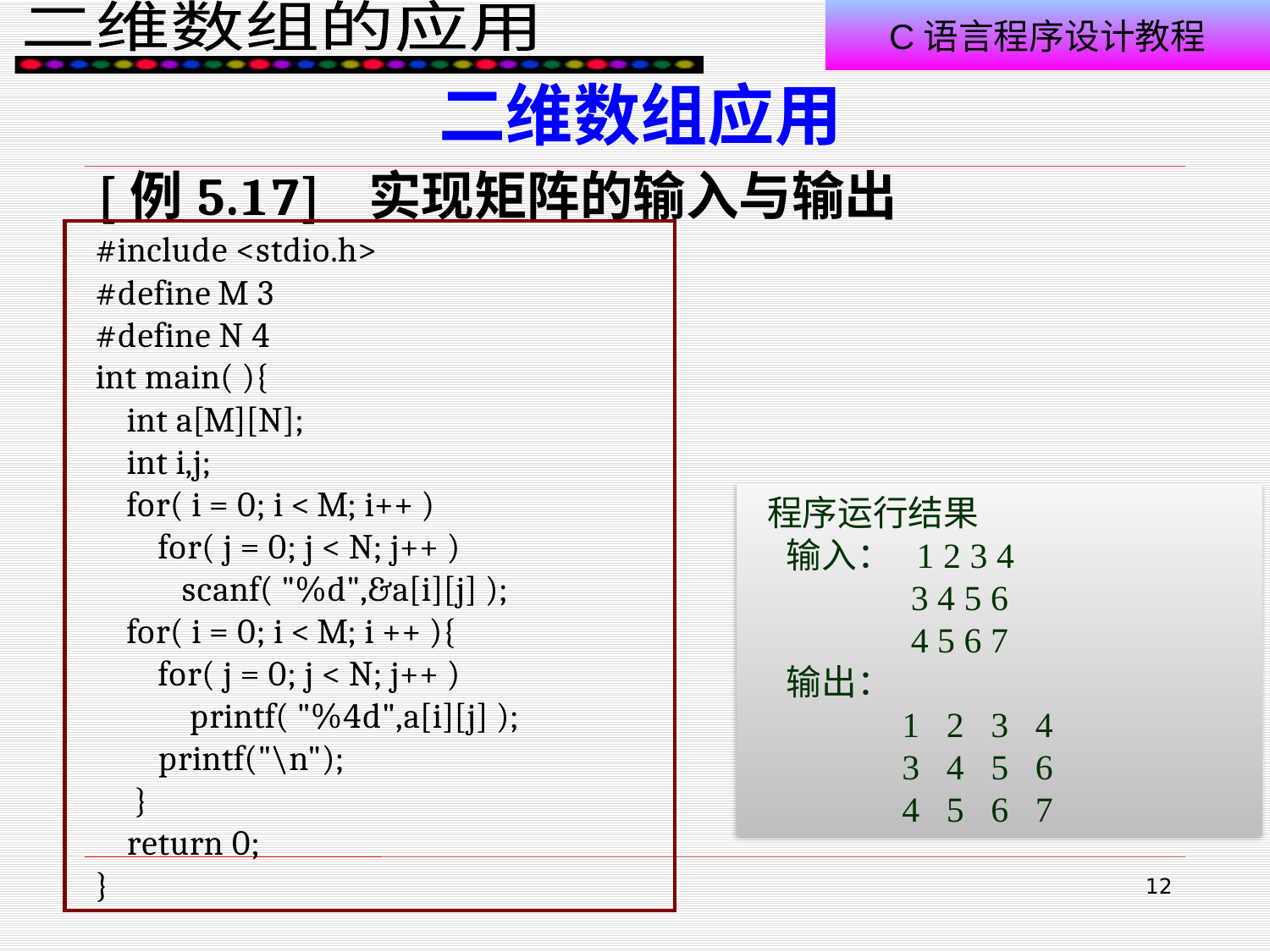

# 二维数组应用
[例5.17]   实现矩阵的输入与输出
#include <stdio.h>
#define M 3
#define N 4
int main( ){
    int a[M][N];
    int i,j;
    for( i = 0; i < M; i++ )
        for( j = 0; j < N; j++ )
           scanf( "%d",&a[i][j] );
    for( i = 0; i < M; i ++ ){
        for( j = 0; j < N; j++ )
            printf( "%4d",a[i][j] );
        printf("\n");
     }
    return 0;
}
程序运行结果
输入：  1 2 3 4
              3 4 5 6
              4 5 6 7
输出：
             1   2   3   4
             3   4   5   6
             4   5   6   7
12